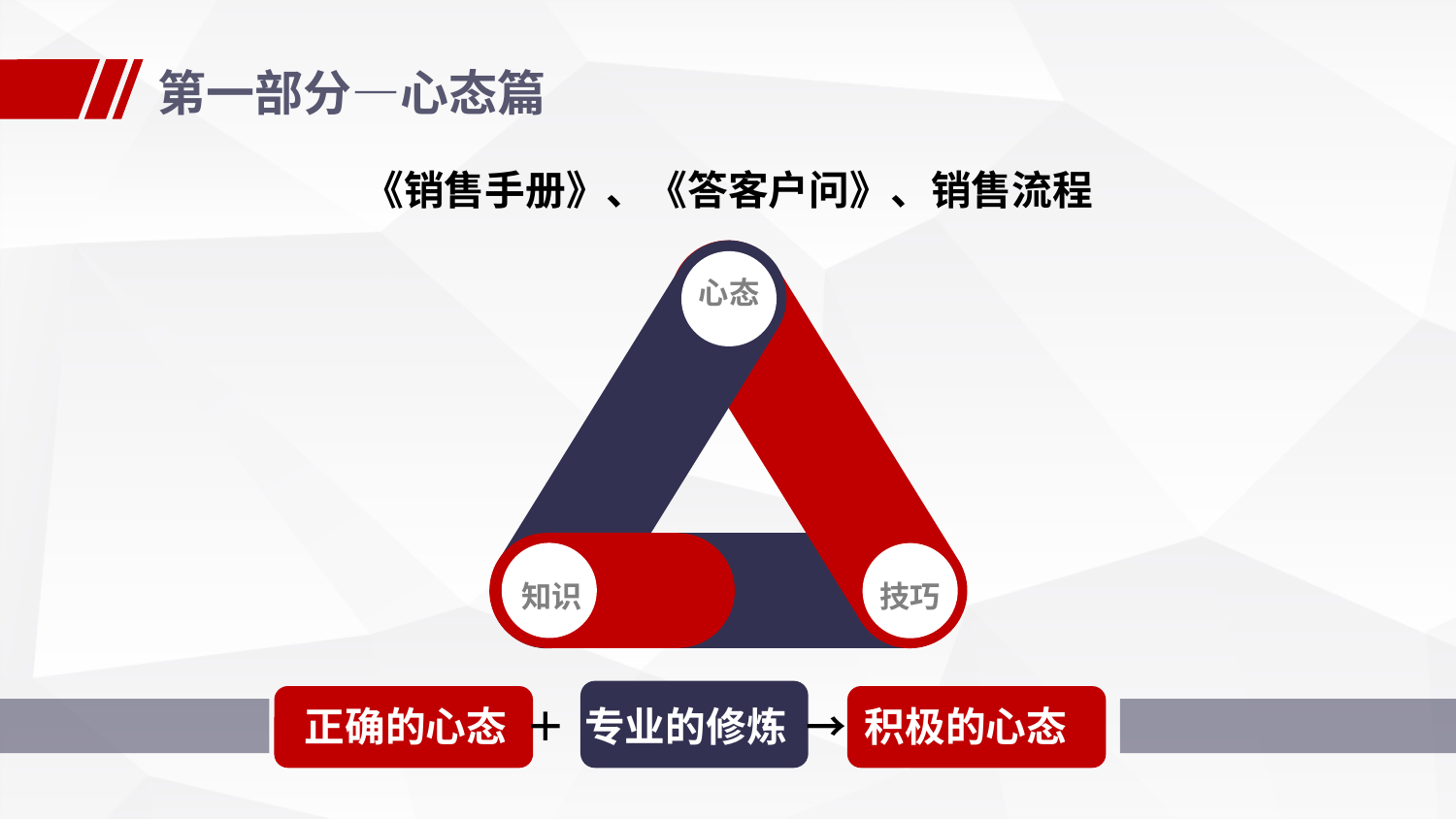

第一部分—心态篇
《销售手册》、《答客户问》、销售流程

心态
知识
技巧

正确的心态  ＋  专业的修炼  →  积极的心态